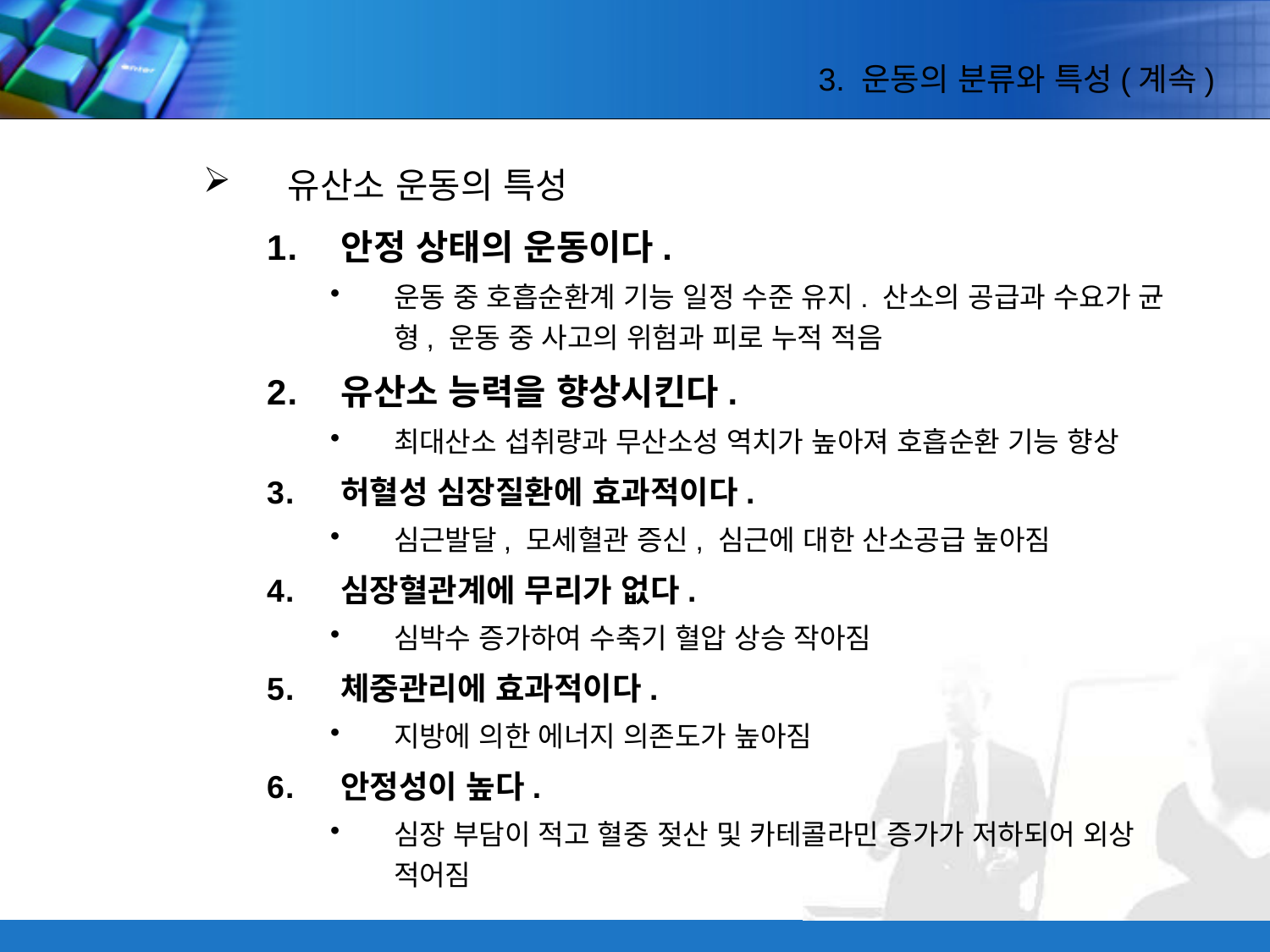

3. 운동의 분류와 특성(계속)
유산소 운동의 특성
안정 상태의 운동이다.
운동 중 호흡순환계 기능 일정 수준 유지. 산소의 공급과 수요가 균형, 운동 중 사고의 위험과 피로 누적 적음
유산소 능력을 향상시킨다.
최대산소 섭취량과 무산소성 역치가 높아져 호흡순환 기능 향상
허혈성 심장질환에 효과적이다.
심근발달, 모세혈관 증신, 심근에 대한 산소공급 높아짐
심장혈관계에 무리가 없다.
심박수 증가하여 수축기 혈압 상승 작아짐
체중관리에 효과적이다.
지방에 의한 에너지 의존도가 높아짐
안정성이 높다.
심장 부담이 적고 혈중 젖산 및 카테콜라민 증가가 저하되어 외상 적어짐